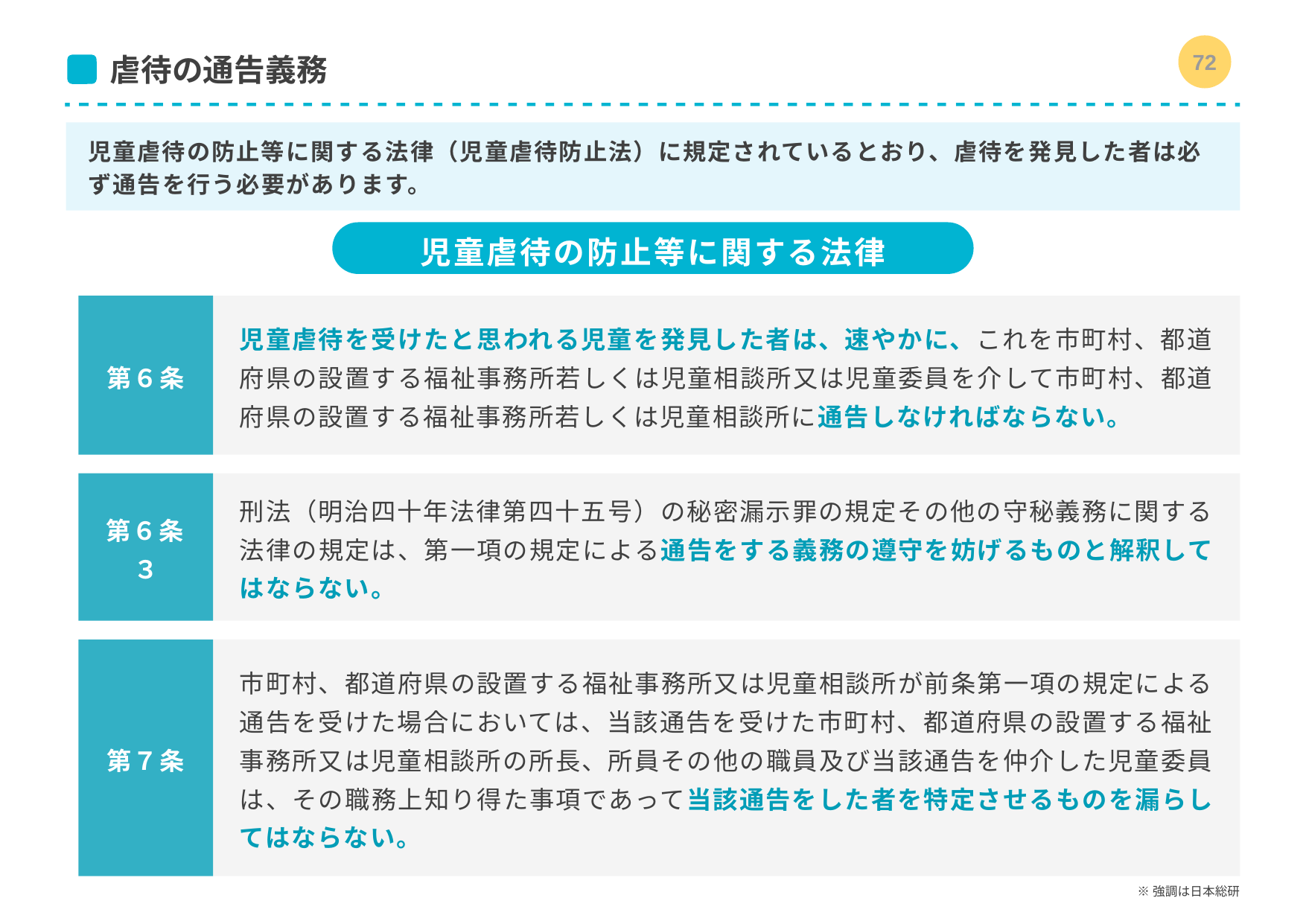

72
# 虐待の通告義務
児童虐待の防止等に関する法律（児童虐待防止法）に規定されているとおり、虐待を発見した者は必ず通告を行う必要があります。

児童虐待の防止等に関する法律
第６条
児童虐待を受けたと思われる児童を発見した者は、速やかに、これを市町村、都道府県の設置する福祉事務所若しくは児童相談所又は児童委員を介して市町村、都道府県の設置する福祉事務所若しくは児童相談所に通告しなければならない。
第６条３
刑法（明治四十年法律第四十五号）の秘密漏示罪の規定その他の守秘義務に関する法律の規定は、第一項の規定による通告をする義務の遵守を妨げるものと解釈してはならない。
第７条
市町村、都道府県の設置する福祉事務所又は児童相談所が前条第一項の規定による通告を受けた場合においては、当該通告を受けた市町村、都道府県の設置する福祉事務所又は児童相談所の所長、所員その他の職員及び当該通告を仲介した児童委員は、その職務上知り得た事項であって当該通告をした者を特定させるものを漏らしてはならない。
※強調は日本総研